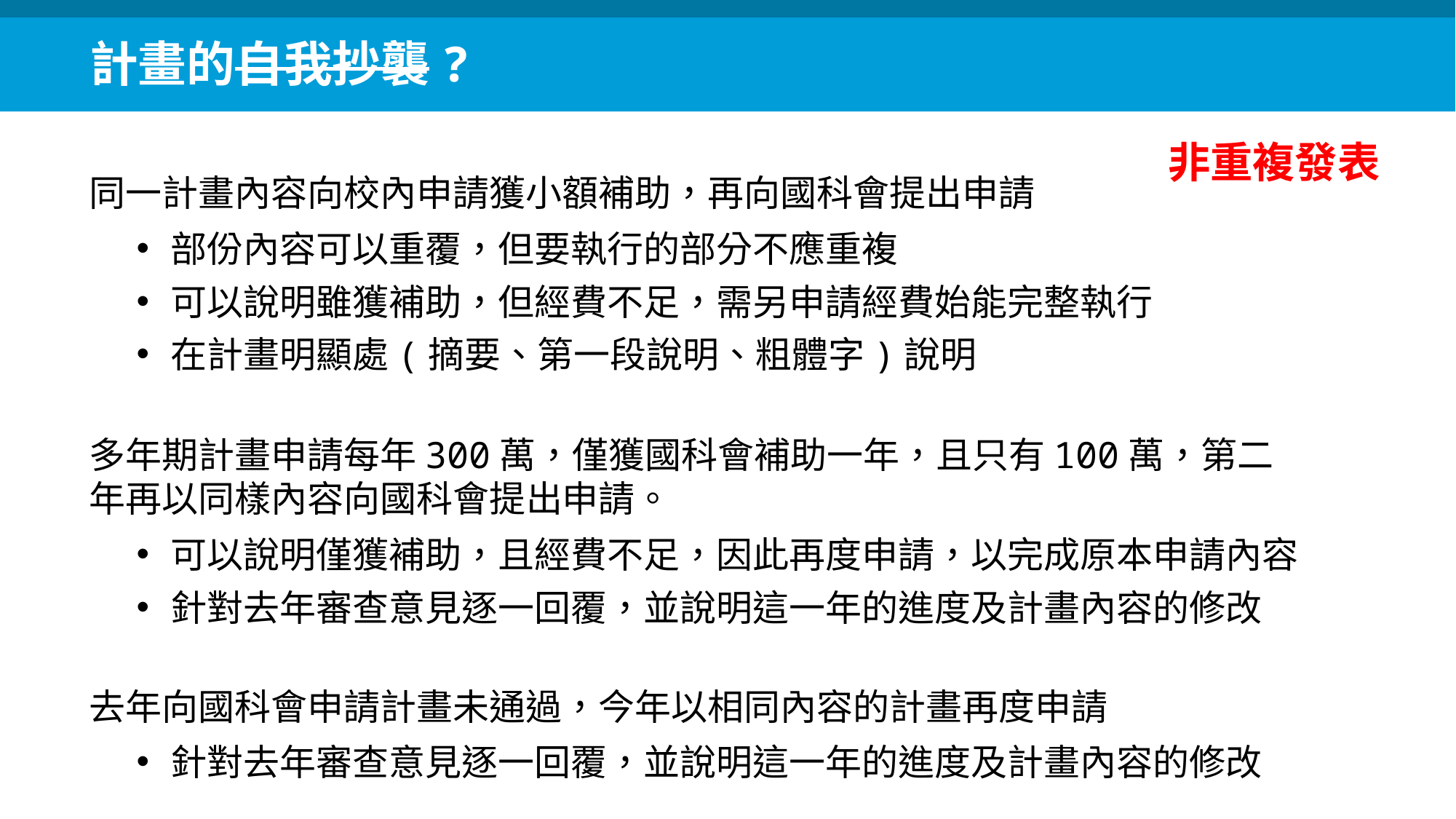

計畫的自我抄襲?
非重複發表
同一計畫內容向校內申請獲小額補助，再向國科會提出申請
部份內容可以重覆，但要執行的部分不應重複
可以說明雖獲補助，但經費不足，需另申請經費始能完整執行
在計畫明顯處(摘要、第一段說明、粗體字)說明
多年期計畫申請每年300萬，僅獲國科會補助一年，且只有100萬，第二年再以同樣內容向國科會提出申請。
可以說明僅獲補助，且經費不足，因此再度申請，以完成原本申請內容
針對去年審查意見逐一回覆，並說明這一年的進度及計畫內容的修改
去年向國科會申請計畫未通過，今年以相同內容的計畫再度申請
針對去年審查意見逐一回覆，並說明這一年的進度及計畫內容的修改